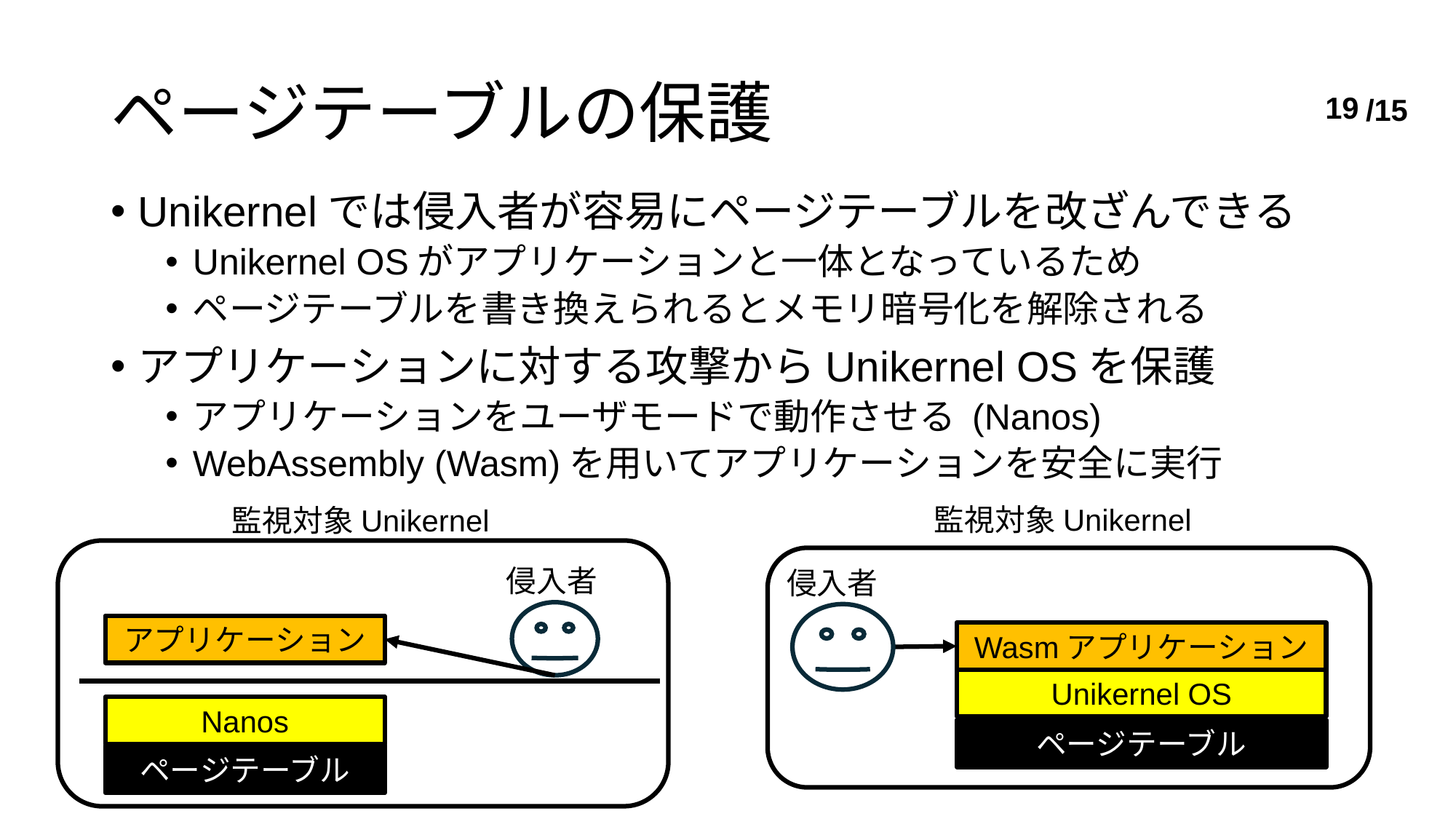

# ページテーブルの保護
19
Unikernelでは侵入者が容易にページテーブルを改ざんできる
Unikernel OSがアプリケーションと一体となっているため
ページテーブルを書き換えられるとメモリ暗号化を解除される
アプリケーションに対する攻撃からUnikernel OSを保護
アプリケーションをユーザモードで動作させる (Nanos)
WebAssembly (Wasm)を用いてアプリケーションを安全に実行
監視対象Unikernel
監視対象Unikernel

侵入者
侵入者

アプリケーション
Wasmアプリケーション
Unikernel OS
Nanos
ページテーブル
ページテーブル